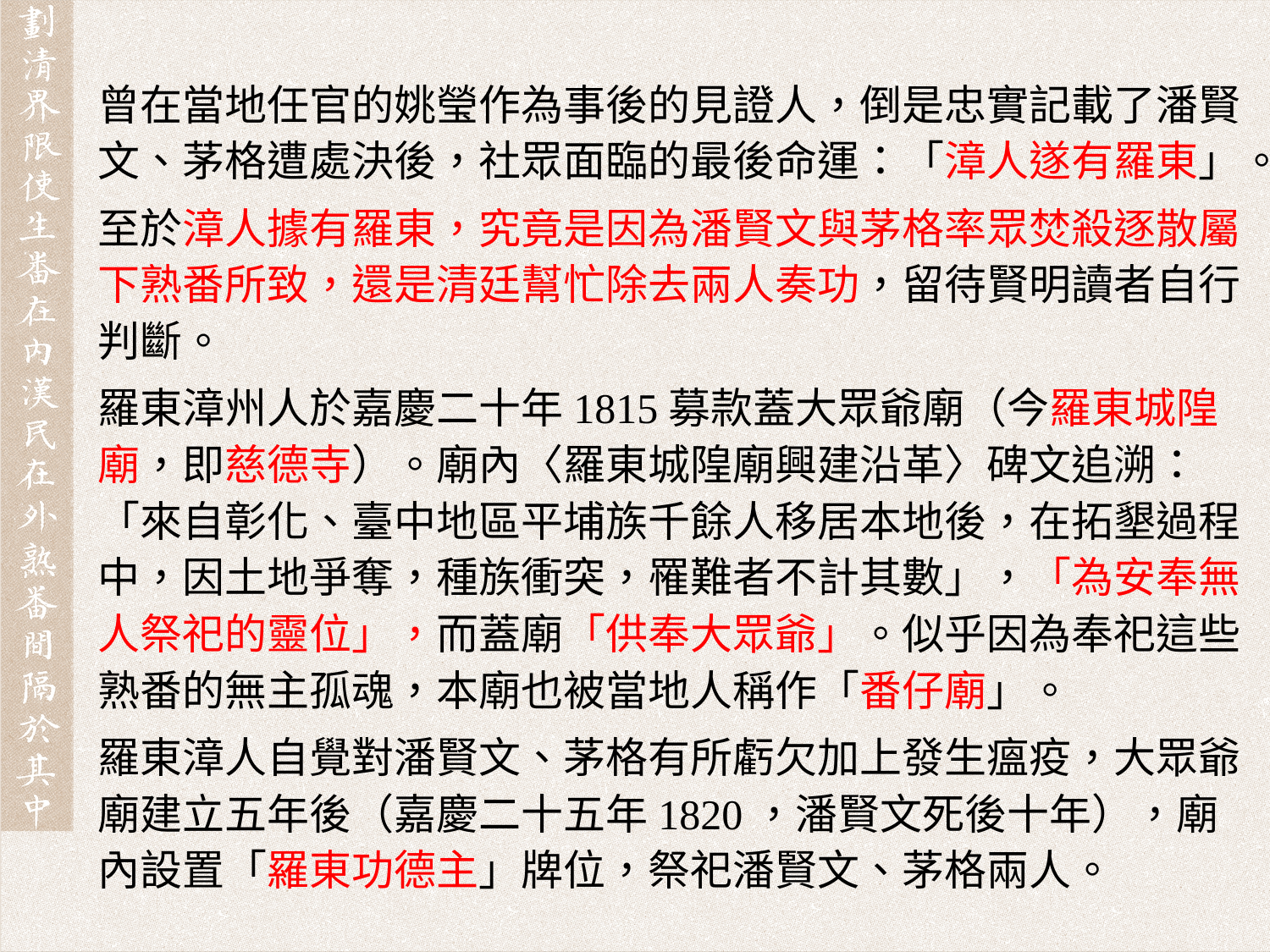

曾在當地任官的姚瑩作為事後的見證人，倒是忠實記載了潘賢文、茅格遭處決後，社眾面臨的最後命運：「漳人遂有羅東」。
至於漳人據有羅東，究竟是因為潘賢文與茅格率眾焚殺逐散屬下熟番所致，還是清廷幫忙除去兩人奏功，留待賢明讀者自行判斷。
羅東漳州人於嘉慶二十年1815募款蓋大眾爺廟（今羅東城隍廟，即慈德寺）。廟內〈羅東城隍廟興建沿革〉碑文追溯：「來自彰化、臺中地區平埔族千餘人移居本地後，在拓墾過程中，因土地爭奪，種族衝突，罹難者不計其數」，「為安奉無人祭祀的靈位」，而蓋廟「供奉大眾爺」。似乎因為奉祀這些熟番的無主孤魂，本廟也被當地人稱作「番仔廟」。
羅東漳人自覺對潘賢文、茅格有所虧欠加上發生瘟疫，大眾爺廟建立五年後（嘉慶二十五年1820，潘賢文死後十年），廟內設置「羅東功德主」牌位，祭祀潘賢文、茅格兩人。